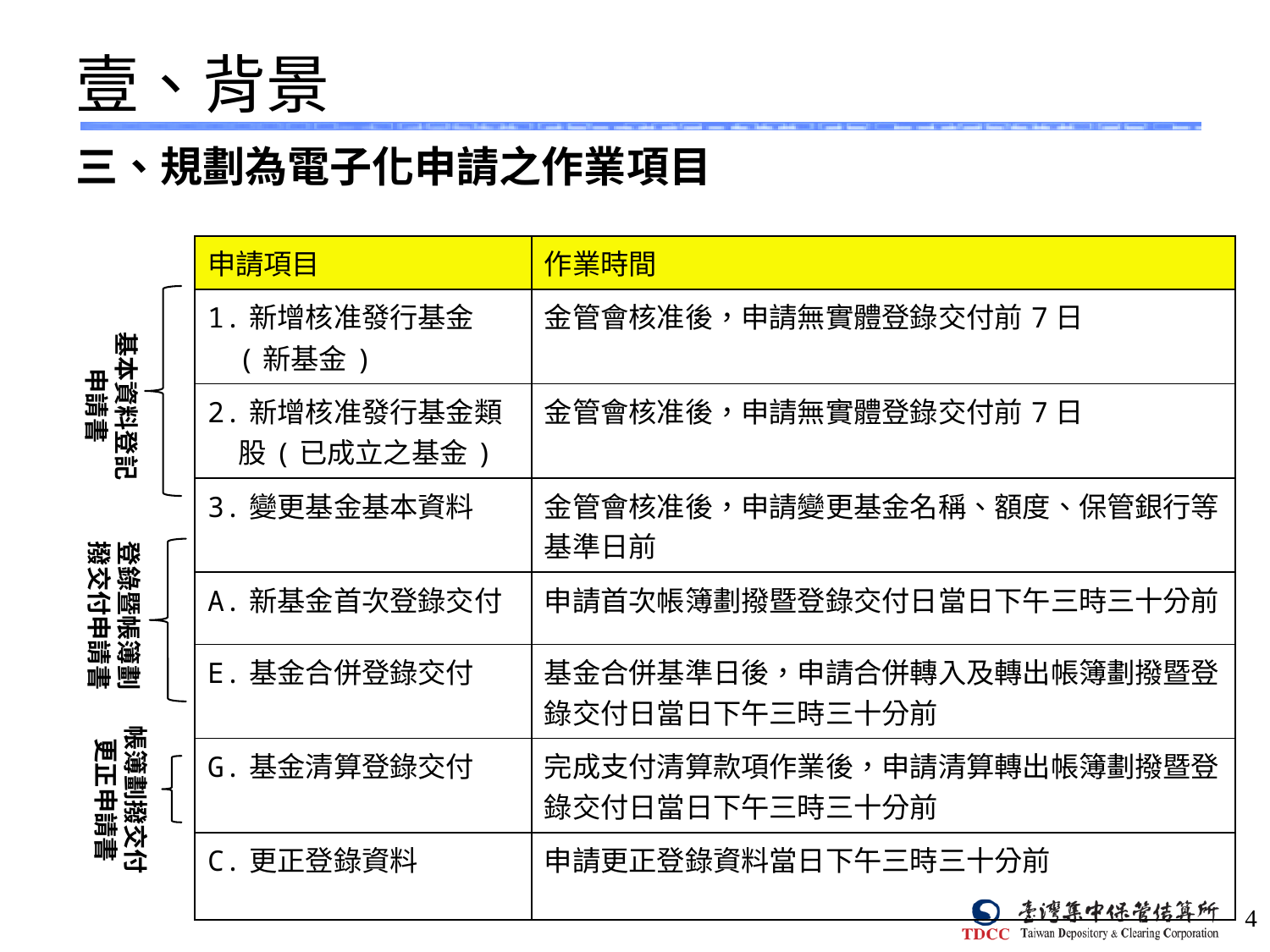

# 壹、背景
三、規劃為電子化申請之作業項目

| 申請項目 | 作業時間 |
| --- | --- |
| 1.新增核准發行基金(新基金) | 金管會核准後，申請無實體登錄交付前7日 |
| 2.新增核准發行基金類股(已成立之基金) | 金管會核准後，申請無實體登錄交付前7日 |
| 3.變更基金基本資料 | 金管會核准後，申請變更基金名稱、額度、保管銀行等基準日前 |
| A.新基金首次登錄交付 | 申請首次帳簿劃撥暨登錄交付日當日下午三時三十分前 |
| E.基金合併登錄交付 | 基金合併基準日後，申請合併轉入及轉出帳簿劃撥暨登錄交付日當日下午三時三十分前 |
| G.基金清算登錄交付 | 完成支付清算款項作業後，申請清算轉出帳簿劃撥暨登錄交付日當日下午三時三十分前 |
| C.更正登錄資料 | 申請更正登錄資料當日下午三時三十分前 |

基本資料登記申請書
登錄暨帳簿劃撥交付申請書

帳簿劃撥交付更正申請書